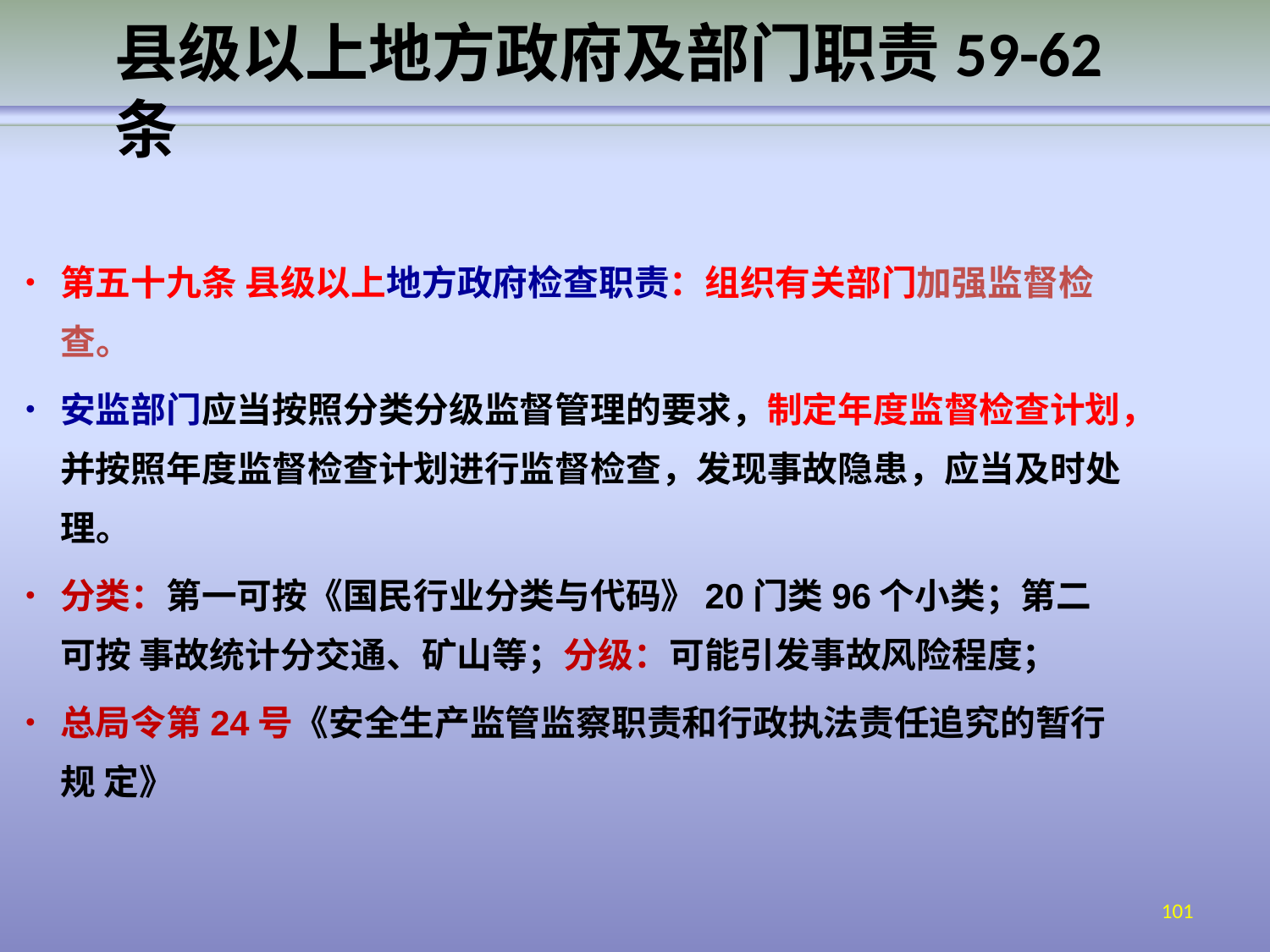

# 县级以上地方政府及部门职责59-62条
•	第五十九条 县级以上地方政府检查职责：组织有关部门加强监督检 查。
•	安监部门应当按照分类分级监督管理的要求，制定年度监督检查计划， 并按照年度监督检查计划进行监督检查，发现事故隐患，应当及时处 理。
•	分类：第一可按《国民行业分类与代码》20门类96个小类；第二可按 事故统计分交通、矿山等；分级：可能引发事故风险程度；
•	总局令第24号《安全生产监管监察职责和行政执法责任追究的暂行规 定》
101